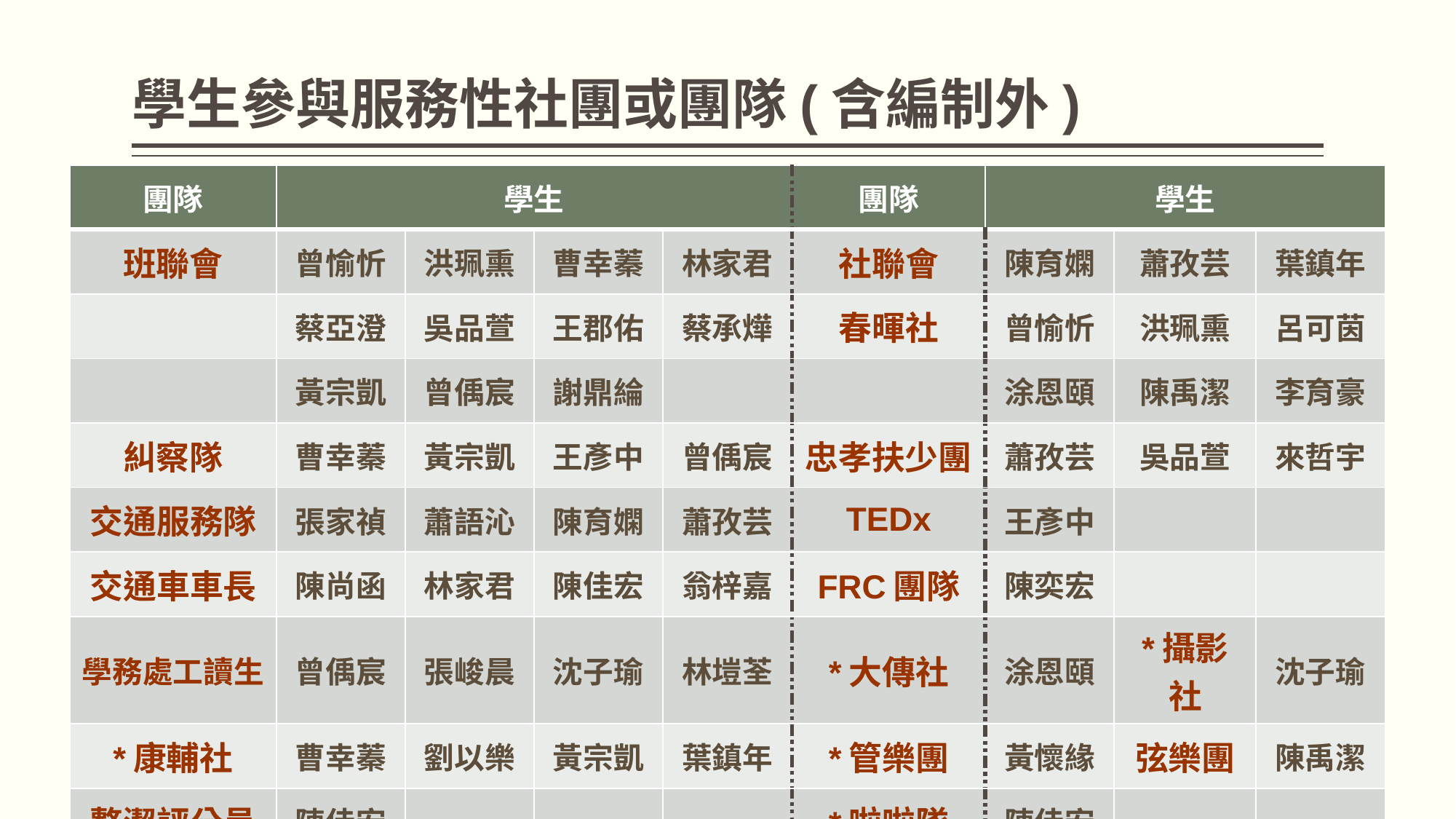

# 學生參與服務性社團或團隊(含編制外)
| 團隊 | 學生 |  |  |  | 團隊 | 學生 |  |  |
| --- | --- | --- | --- | --- | --- | --- | --- | --- |
| 班聯會 | 曾愉忻 | 洪珮熏 | 曹幸蓁 | 林家君 | 社聯會 | 陳育嫻 | 蕭孜芸 | 葉鎮年 |
|  | 蔡亞澄 | 吳品萱 | 王郡佑 | 蔡承燁 | 春暉社 | 曾愉忻 | 洪珮熏 | 呂可茵 |
|  | 黃宗凱 | 曾偊宸 | 謝鼎綸 |  |  | 涂恩頤 | 陳禹潔 | 李育豪 |
| 糾察隊 | 曹幸蓁 | 黃宗凱 | 王彥中 | 曾偊宸 | 忠孝扶少團 | 蕭孜芸 | 吳品萱 | 來哲宇 |
| 交通服務隊 | 張家禎 | 蕭語沁 | 陳育嫻 | 蕭孜芸 | TEDx | 王彥中 |  |  |
| 交通車車長 | 陳尚函 | 林家君 | 陳佳宏 | 翁梓嘉 | FRC團隊 | 陳奕宏 |  |  |
| 學務處工讀生 | 曾偊宸 | 張峻晨 | 沈子瑜 | 林塏荃 | \*大傳社 | 涂恩頤 | \*攝影社 | 沈子瑜 |
| \*康輔社 | 曹幸蓁 | 劉以樂 | 黃宗凱 | 葉鎮年 | \*管樂團 | 黃懷緣 | 弦樂團 | 陳禹潔 |
| 整潔評分員 | 陳佳宏 |  |  |  | \*啦啦隊 | 陳佳宏 |  |  |